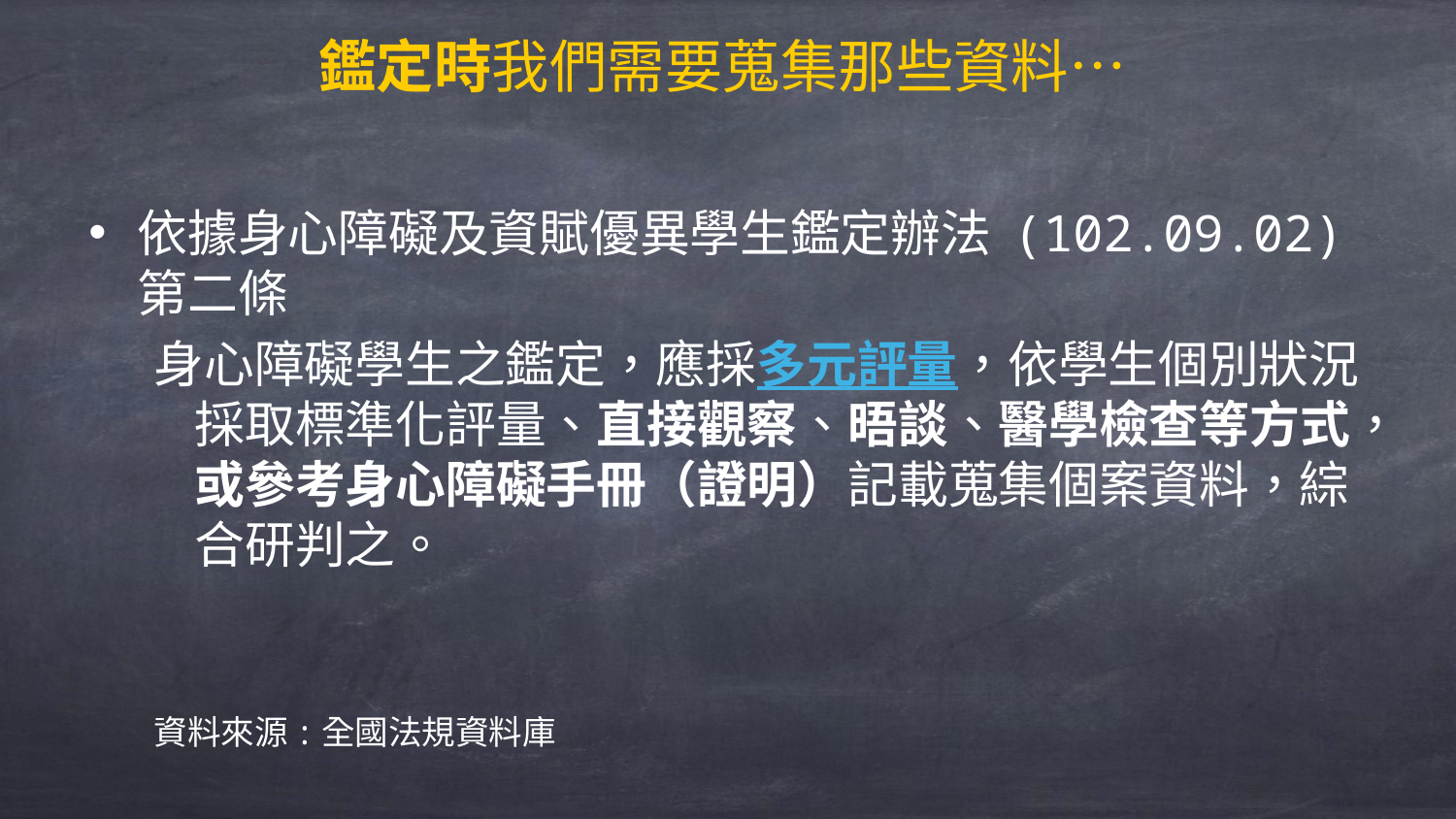

# 鑑定時我們需要蒐集那些資料…
依據身心障礙及資賦優異學生鑑定辦法 (102.09.02)第二條
身心障礙學生之鑑定，應採多元評量，依學生個別狀況採取標準化評量、直接觀察、晤談、醫學檢查等方式，或參考身心障礙手冊（證明）記載蒐集個案資料，綜合研判之。

資料來源:全國法規資料庫